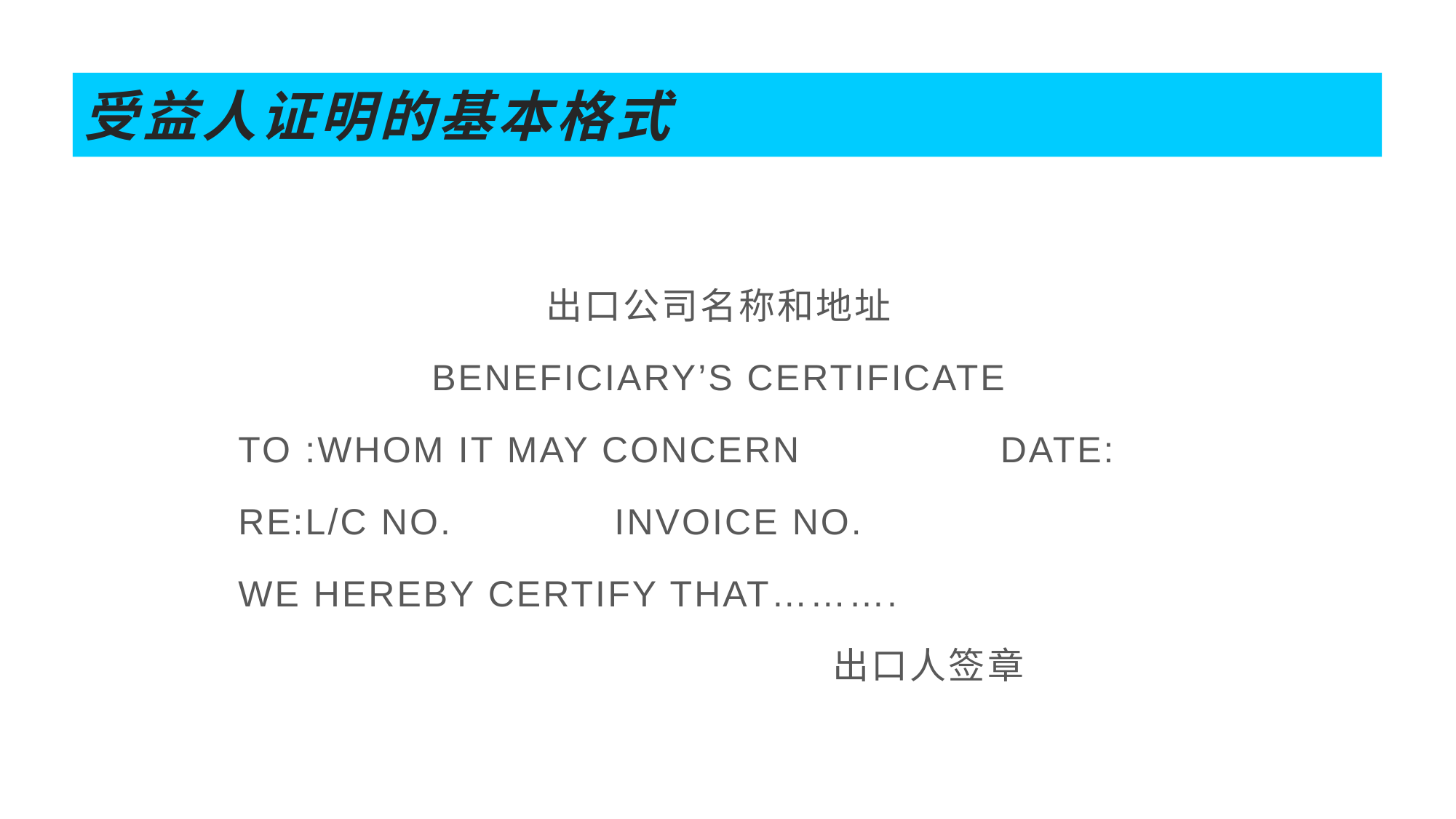

# 受益人证明的基本格式
出口公司名称和地址
BENEFICIARY’S CERTIFICATE
TO :WHOM IT MAY CONCERN                DATE:
RE:L/C NO.             INVOICE NO.
WE HEREBY CERTIFY THAT……….
                                                        出口人签章